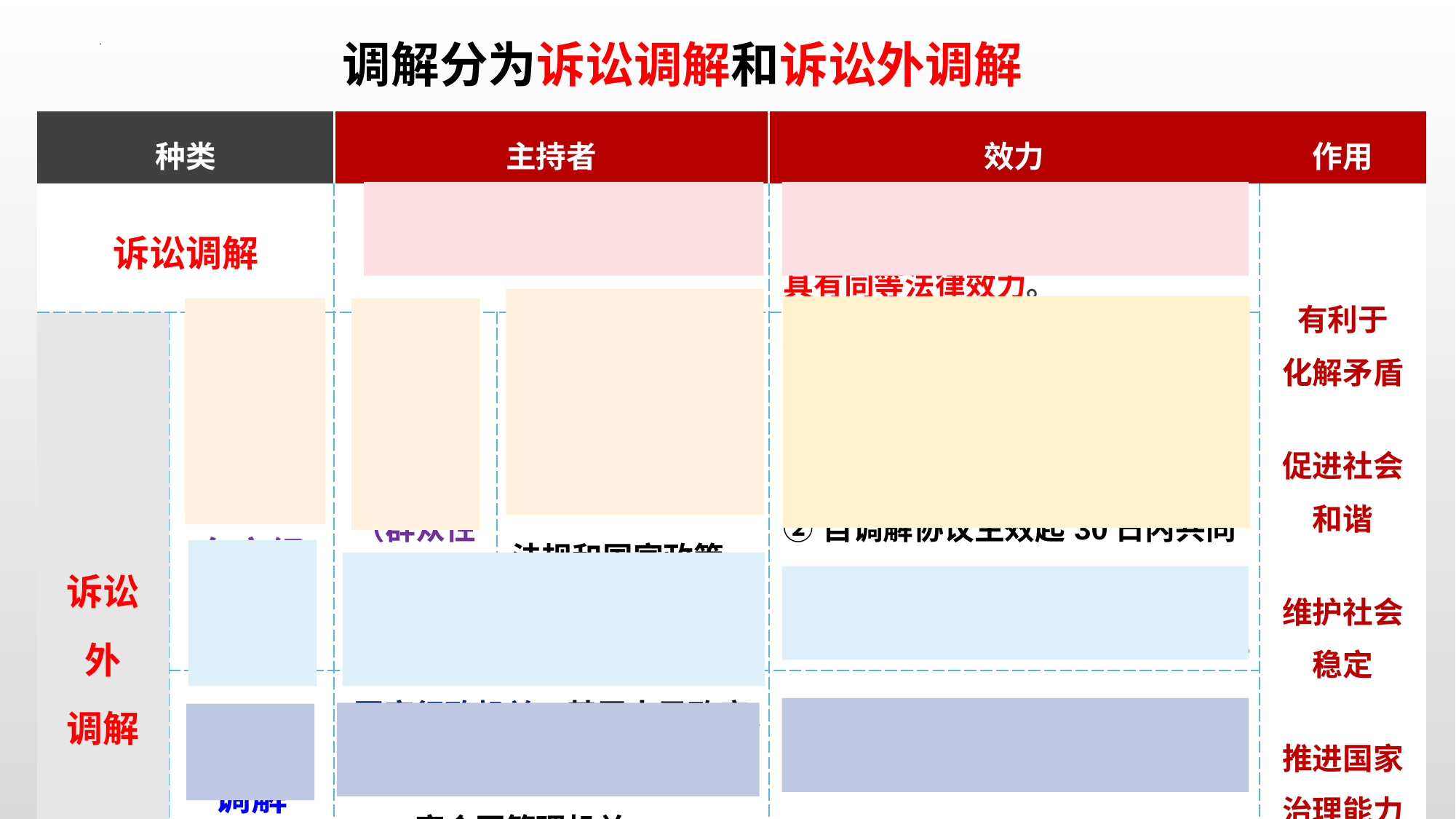

调解分为诉讼调解和诉讼外调解
| 种类 |  | 主持者 |  | 效力 | 作用 |
| --- | --- | --- | --- | --- | --- |
| 诉讼调解 |  | 人民法院 |  | 调解书在当事人签收后，与判决书具有同等法律效力。 | 有利于 化解矛盾 促进社会和谐 维护社会稳定 推进国家治理能力现代化 |
| 诉讼 外 调解 | 人民 调解 伟大的东方经验 | 人民调解委员会（群众性组织） | ①尊重当事人权利。 ②不得违背法律、法规和国家政策，不收取任何费用。 | ①人民调解协议具有民事合同性质,具有法律效力,应当按照约定履行。 ②自调解协议生效起30日内共同向人民法院申请司法确认，确认有效的调解协议，具有强制执行能力。 |  |
|  | 行政 调解 | 国家行政机关：基层人民政府、公安机关、婚姻登记机关、国家合同管理机关…… |  | 达成的调解协议，具有法律约束力 |  |
|  | 仲裁 调解 | 仲裁机构 |  | 达成的调解协议，具有法律约束力 |  |